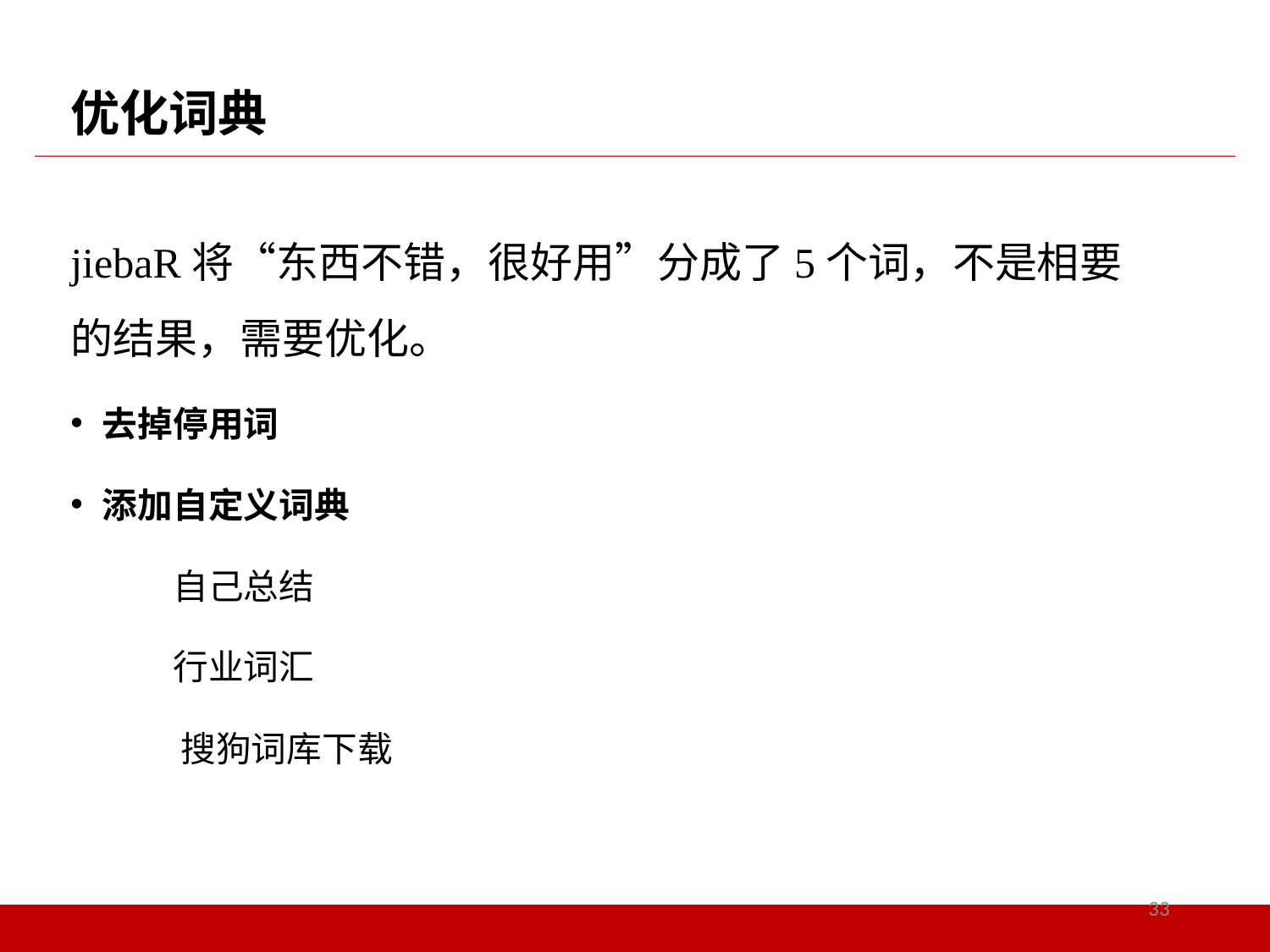

# 优化词典
jiebaR将“东西不错，很好用”分成了5个词，不是相要的结果，需要优化。
去掉停用词
添加自定义词典
            自己总结
            行业词汇
             搜狗词库下载

33